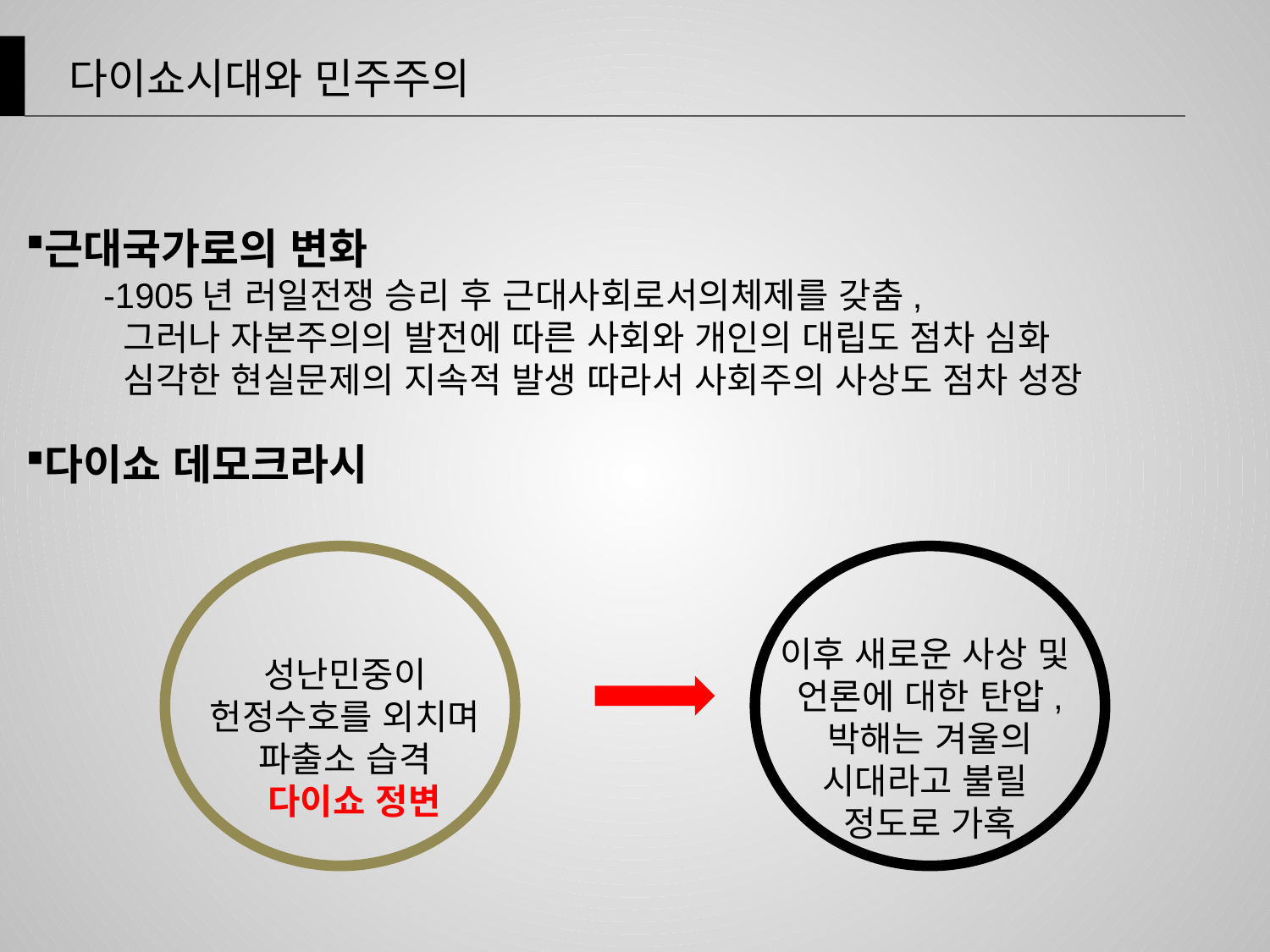

다이쇼시대와 민주주의
근대국가로의 변화
        -1905년 러일전쟁 승리 후 근대사회로서의체제를 갖춤,
         그러나 자본주의의 발전에 따른 사회와 개인의 대립도 점차 심화
         심각한 현실문제의 지속적 발생 따라서 사회주의 사상도 점차 성장

다이쇼 데모크라시

이후 새로운 사상 및
언론에 대한 탄압, 박해는 겨울의 시대라고 불릴
정도로 가혹
성난민중이 헌정수호를 외치며 파출소 습격
 다이쇼 정변